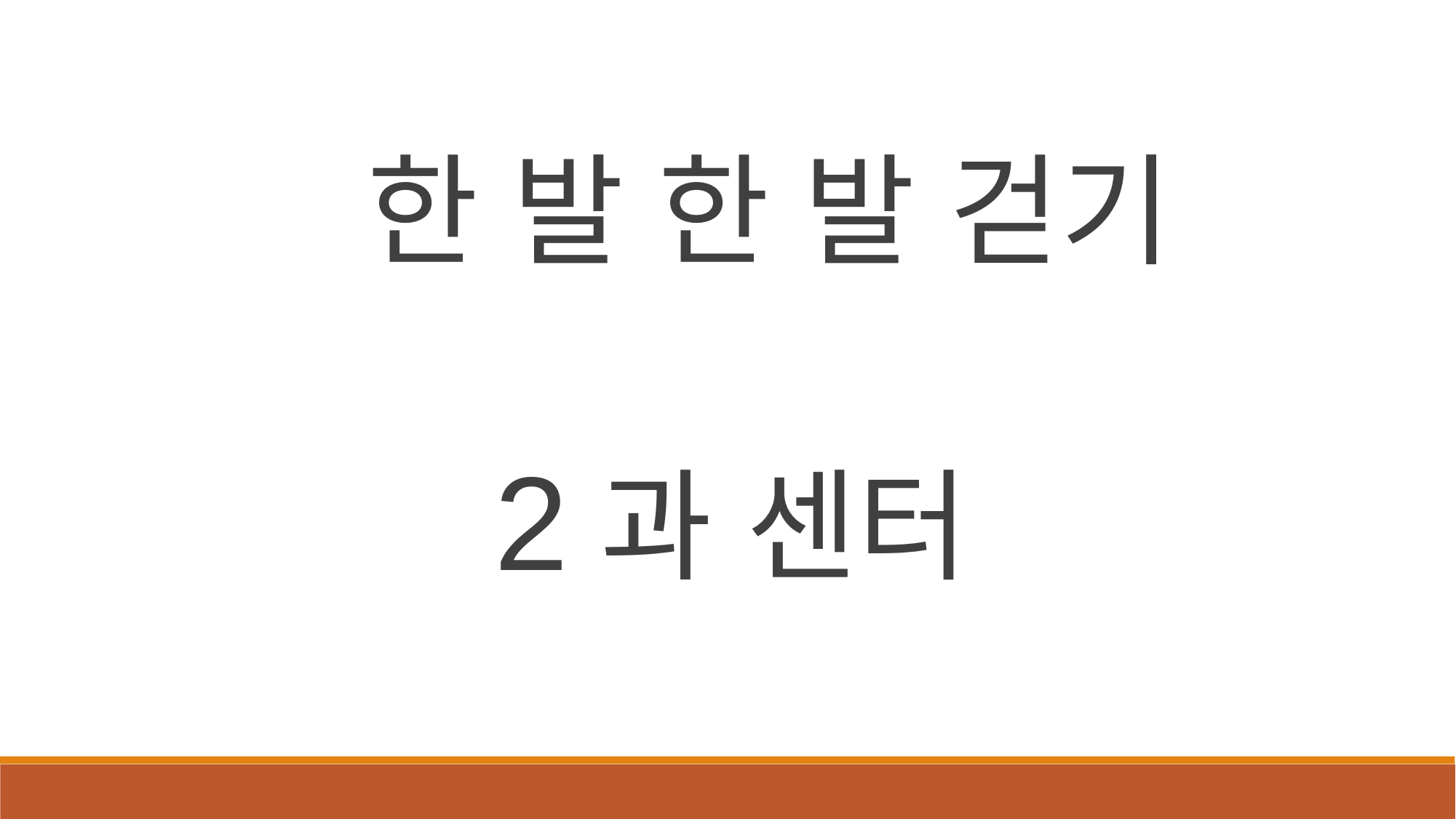

한 발 한 발 걷기

  2과 센터